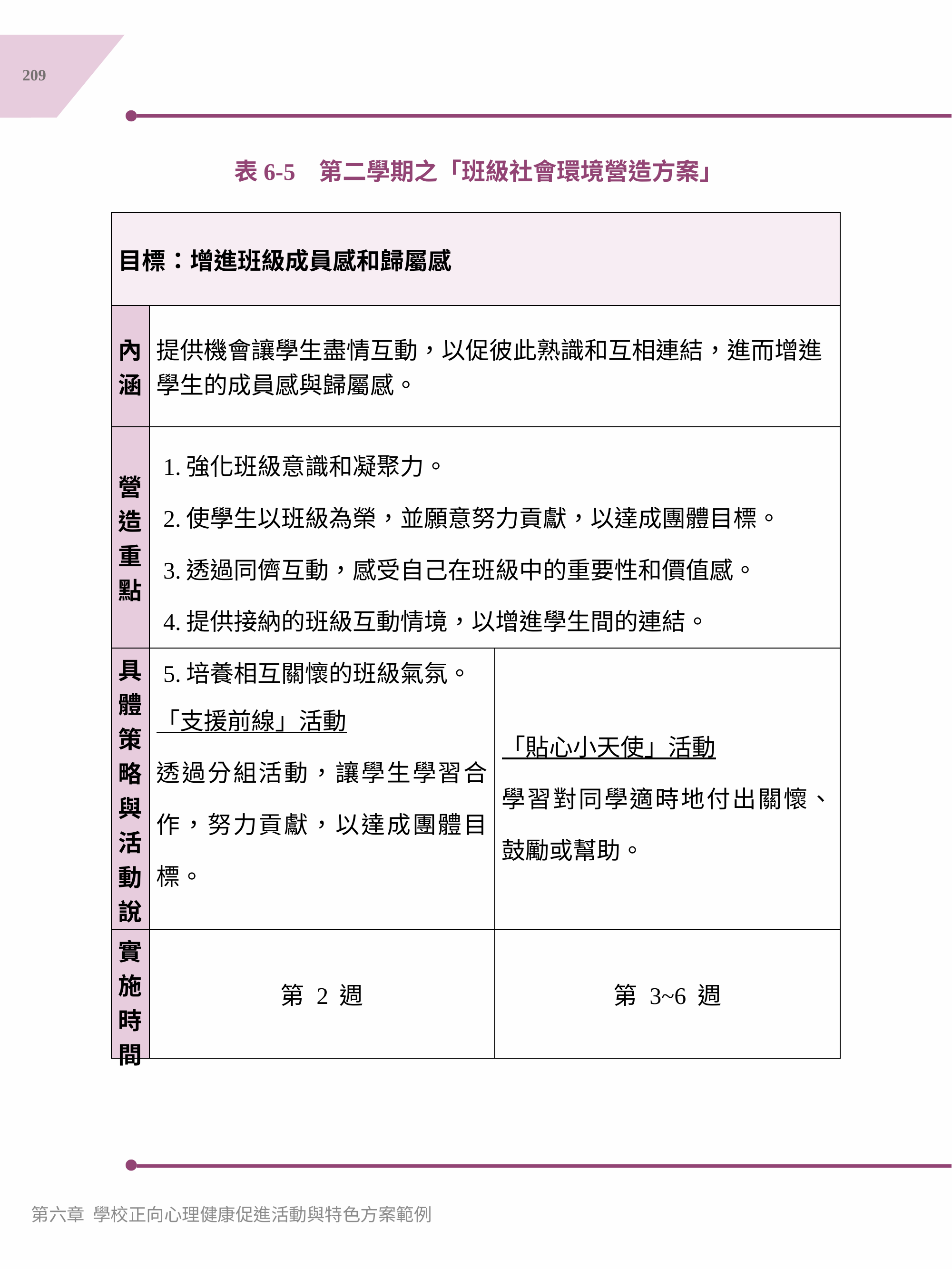

209
表6-5   第二學期之「班級社會環境營造方案」
| 目標：增進班級成員感和歸屬感 |  |  |
| --- | --- | --- |
| 內涵 | 提供機會讓學生盡情互動，以促彼此熟識和互相連結，進而增進學生的成員感與歸屬感。 |  |
| 營造重點 | 1.強化班級意識和凝聚力。 2.使學生以班級為榮，並願意努力貢獻，以達成團體目標。 3.透過同儕互動，感受自己在班級中的重要性和價值感。 4.提供接納的班級互動情境，以增進學生間的連結。 5.培養相互關懷的班級氣氛。 |  |
| 具體策略與活動說明 | 「支援前線」活動 透過分組活動，讓學生學習合 作，努力貢獻，以達成團體目標。 | 「貼心小天使」活動 學習對同學適時地付出關懷、鼓勵或幫助。 |
| 實施時間 | 第 2 週 | 第 3~6 週 |
第六章  學校正向心理健康促進活動與特色方案範例